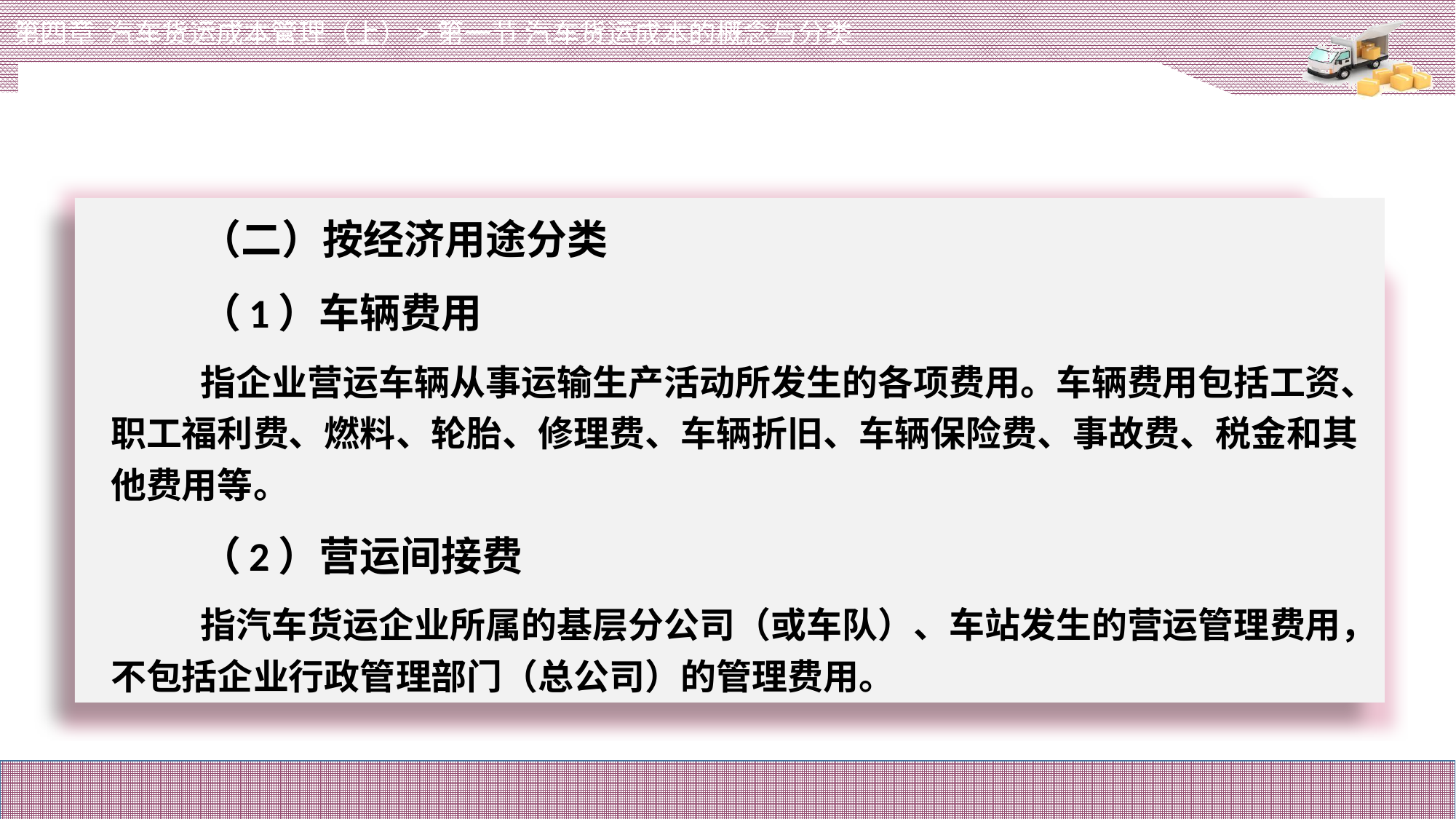

第四章  汽车货运成本管理（上）>第一节 汽车货运成本的概念与分类
# （二）按经济用途分类
（1）车辆费用
指企业营运车辆从事运输生产活动所发生的各项费用。车辆费用包括工资、职工福利费、燃料、轮胎、修理费、车辆折旧、车辆保险费、事故费、税金和其他费用等。
（2）营运间接费
指汽车货运企业所属的基层分公司（或车队）、车站发生的营运管理费用，不包括企业行政管理部门（总公司）的管理费用。